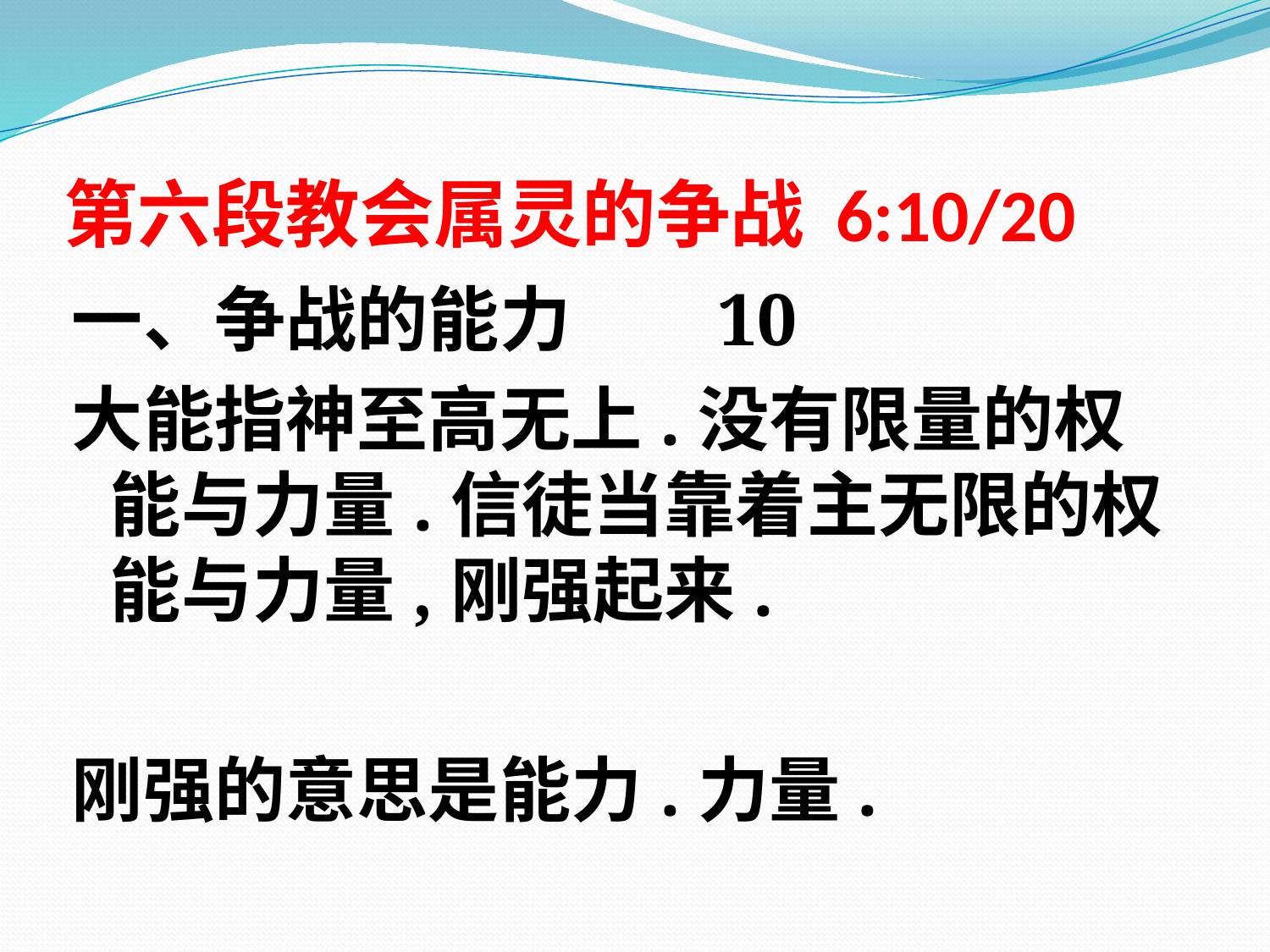

# 第六段教会属灵的争战 6:10/20
一、争战的能力        10
大能指神至高无上.没有限量的权能与力量.信徒当靠着主无限的权能与力量,刚强起来.

刚强的意思是能力.力量.